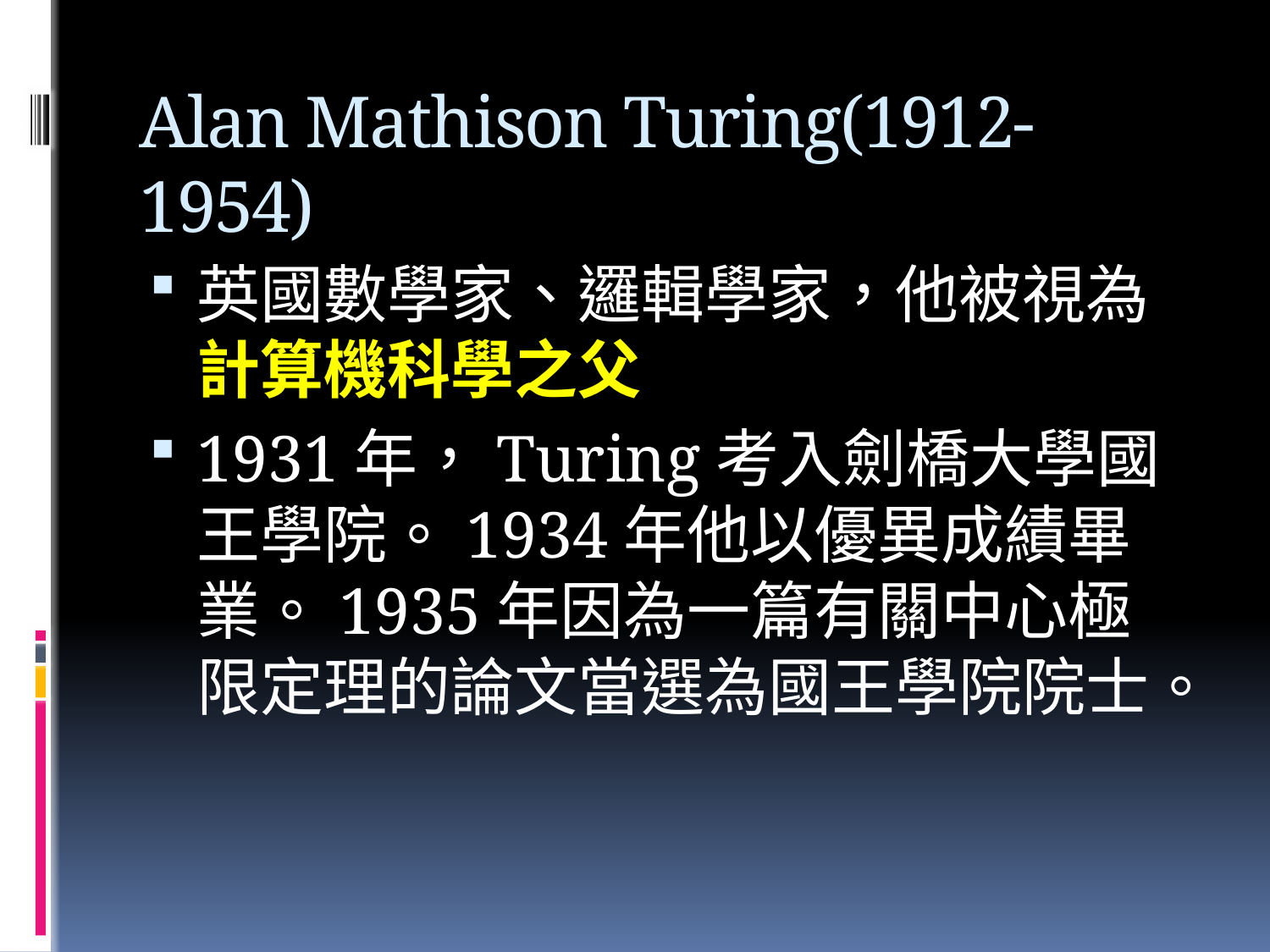

# Alan Mathison Turing(1912-1954)
英國數學家、邏輯學家，他被視為計算機科學之父
1931年，Turing考入劍橋大學國王學院。1934年他以優異成績畢業。1935年因為一篇有關中心極限定理的論文當選為國王學院院士。